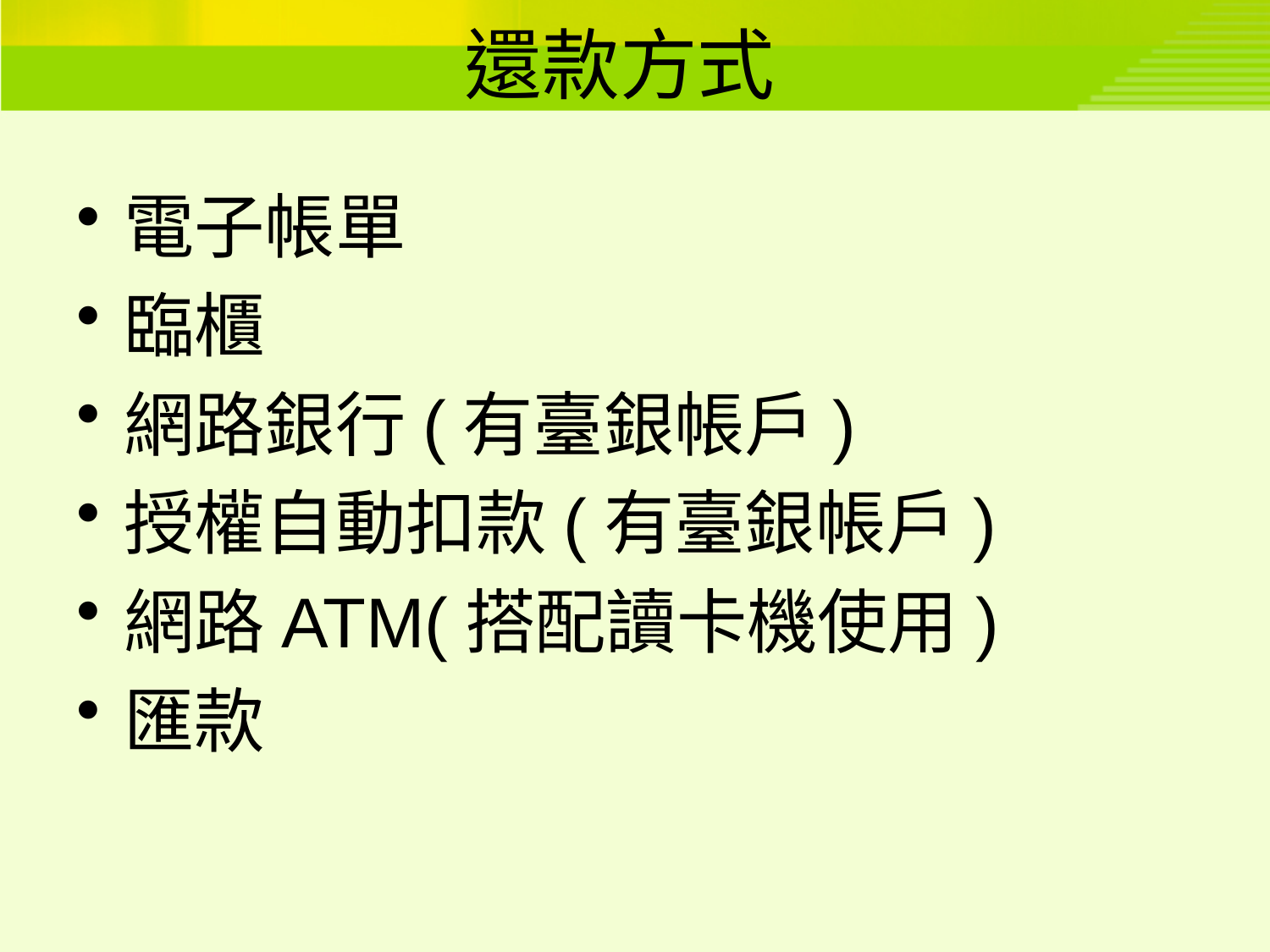

# 還款方式
電子帳單
臨櫃
網路銀行(有臺銀帳戶)
授權自動扣款(有臺銀帳戶)
網路ATM(搭配讀卡機使用)
匯款